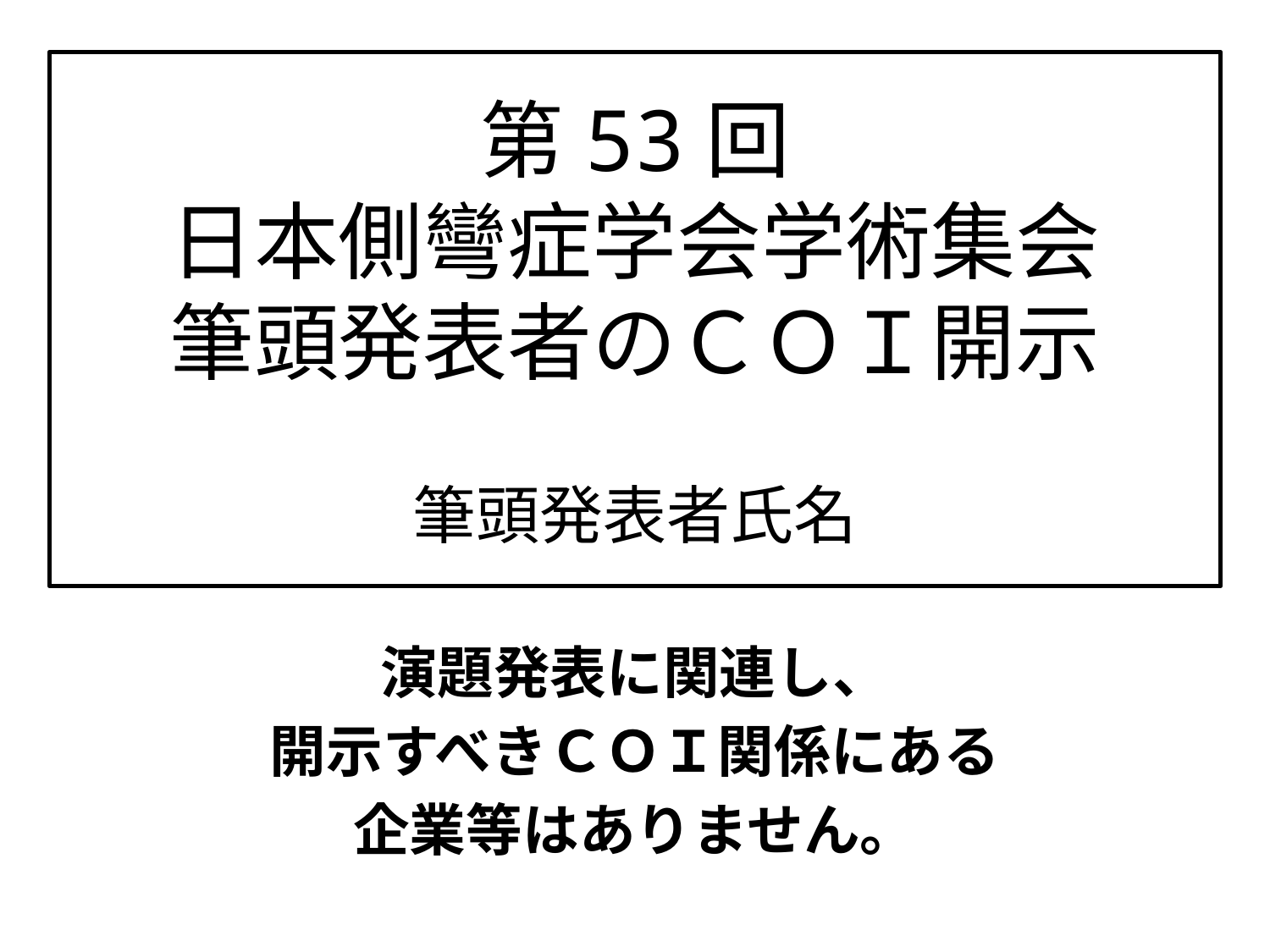

# 第53回 日本側彎症学会学術集会 筆頭発表者のＣＯＩ開示 筆頭発表者氏名
演題発表に関連し、
開示すべきＣＯＩ関係にある
企業等はありません。